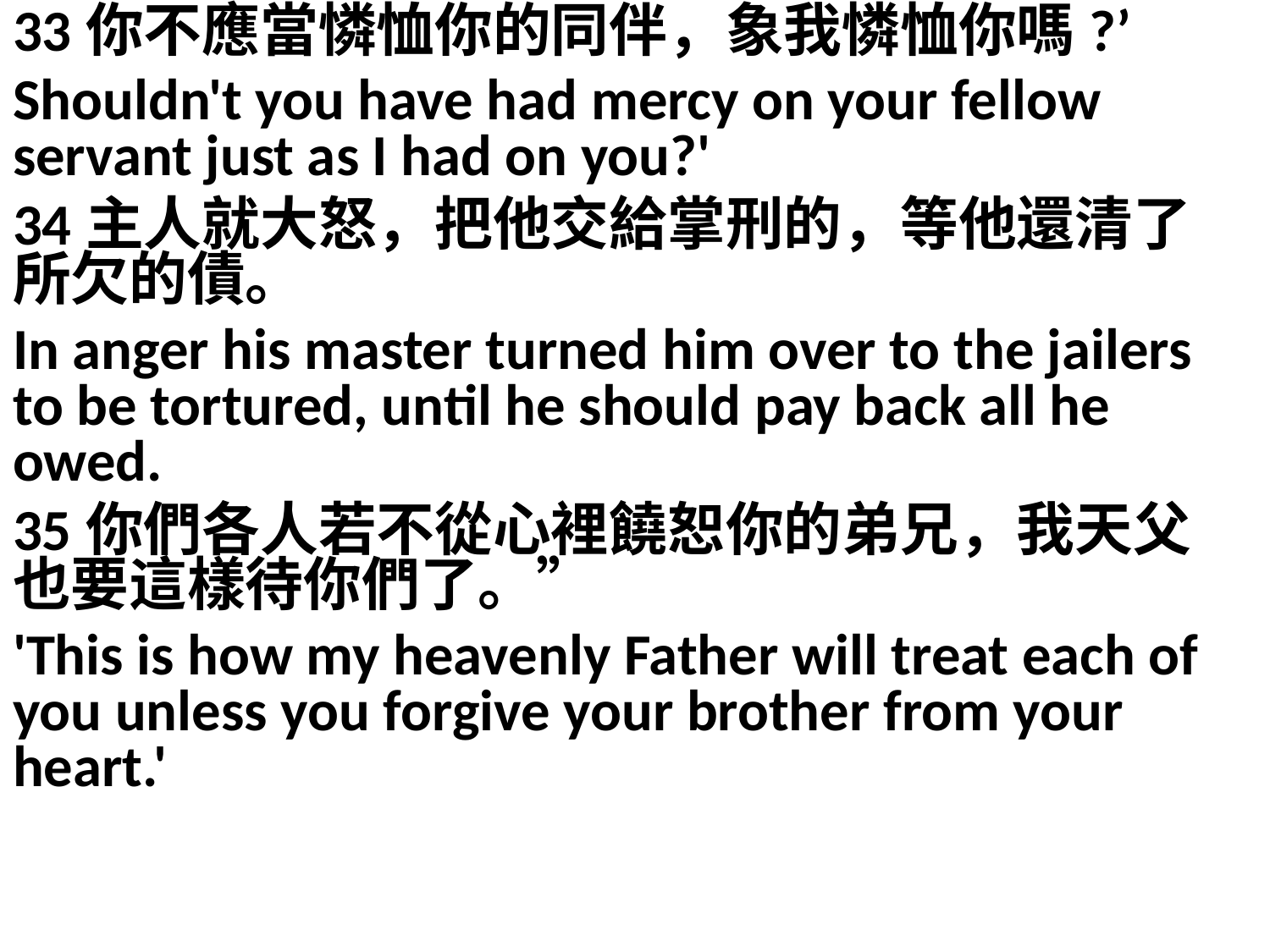

33你不應當憐恤你的同伴，象我憐恤你嗎?’
Shouldn't you have had mercy on your fellow servant just as I had on you?'
34主人就大怒，把他交給掌刑的，等他還清了所欠的債。
In anger his master turned him over to the jailers to be tortured, until he should pay back all he owed.
35你們各人若不從心裡饒恕你的弟兄，我天父也要這樣待你們了。”
'This is how my heavenly Father will treat each of you unless you forgive your brother from your heart.'